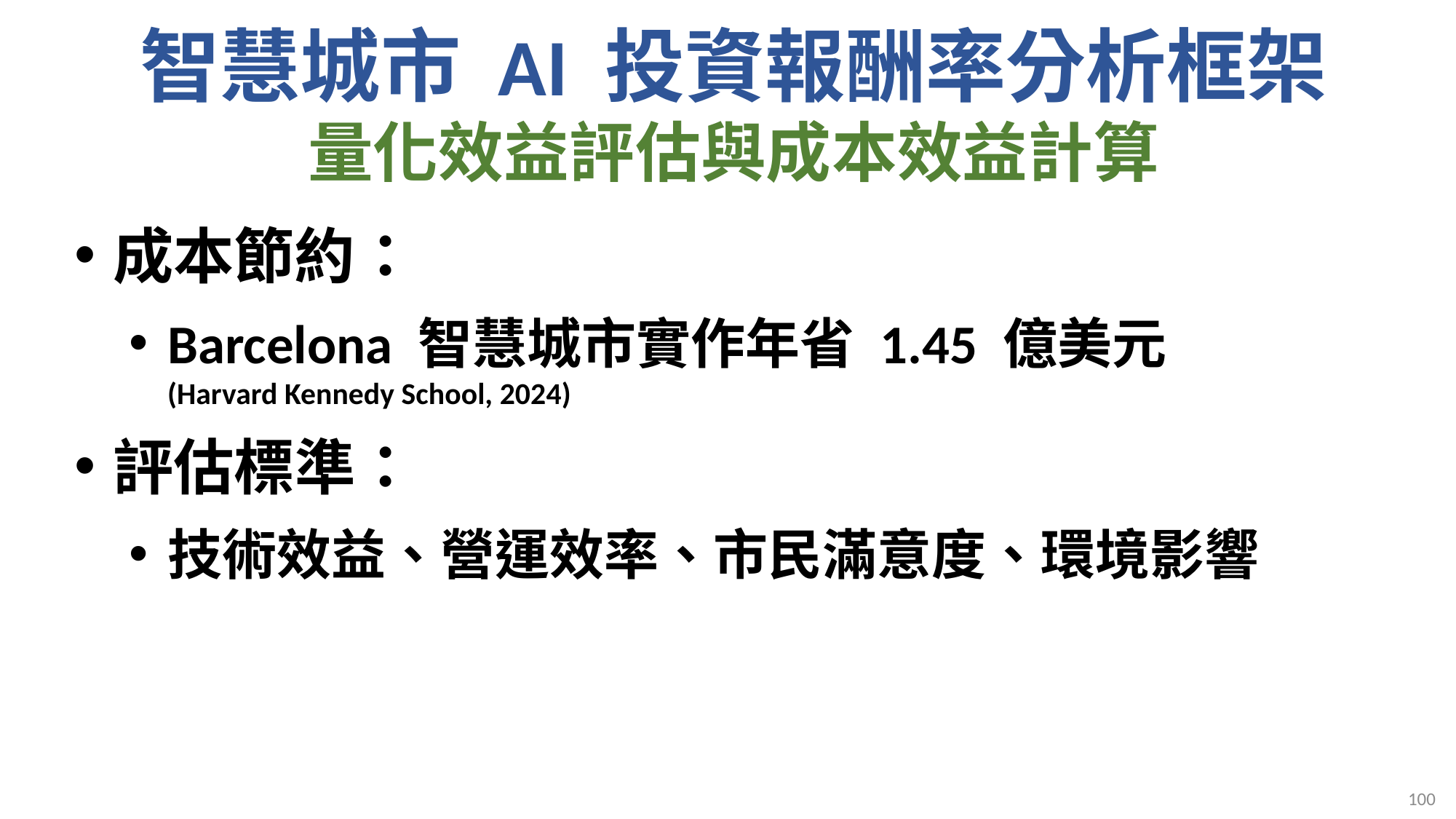

# 智慧城市 AI 投資報酬率分析框架 量化效益評估與成本效益計算
成本節約：
Barcelona 智慧城市實作年省 1.45 億美元
(Harvard Kennedy School, 2024)
評估標準：
技術效益、營運效率、市民滿意度、環境影響
100